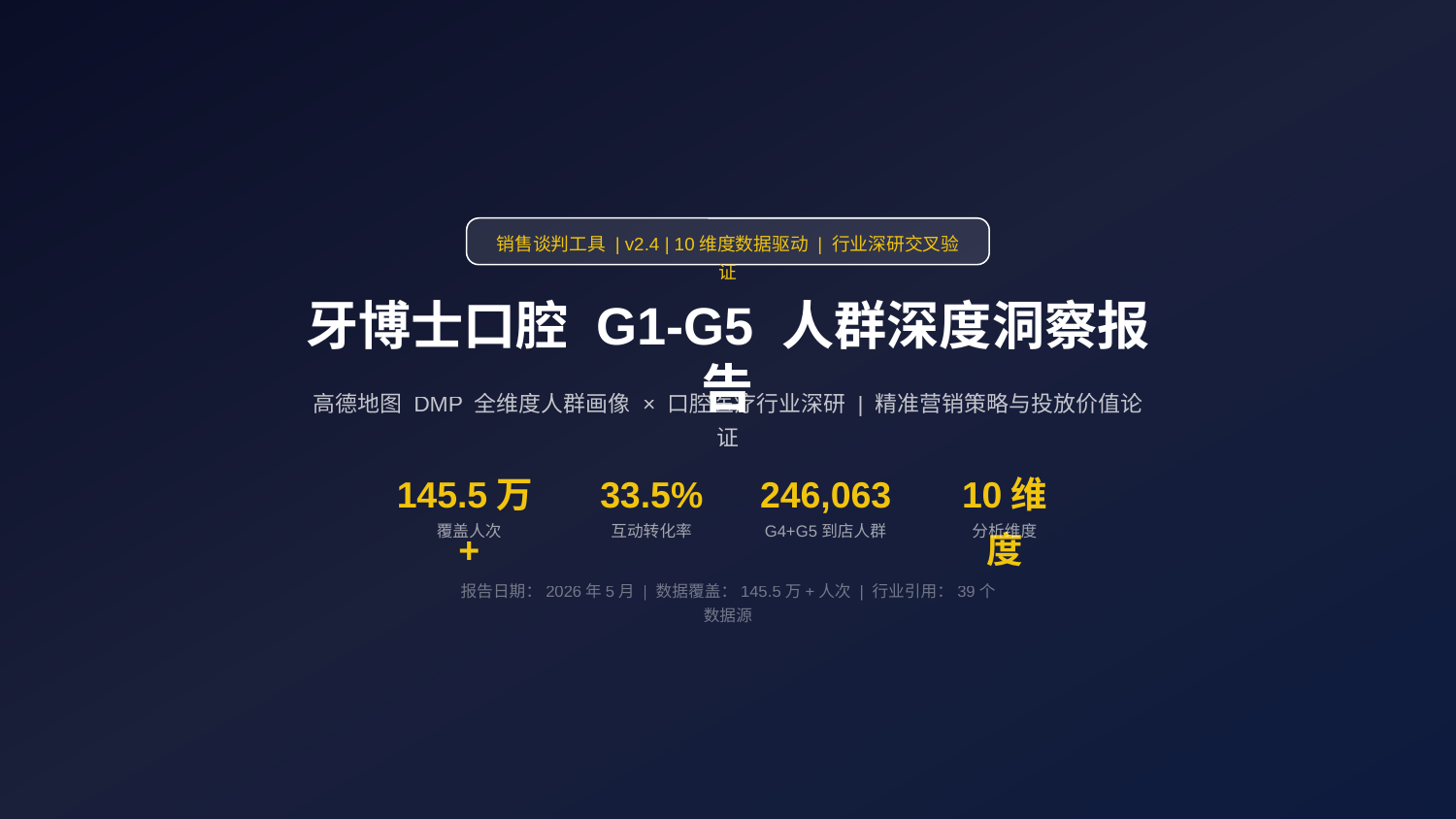

销售谈判工具 | v2.4 | 10维度数据驱动 | 行业深研交叉验证
牙博士口腔 G1-G5 人群深度洞察报告
高德地图 DMP 全维度人群画像 × 口腔医疗行业深研 | 精准营销策略与投放价值论证
145.5万+
33.5%
246,063
10维度
覆盖人次
互动转化率
G4+G5到店人群
分析维度
报告日期：2026年5月 | 数据覆盖：145.5万+人次 | 行业引用：39个数据源